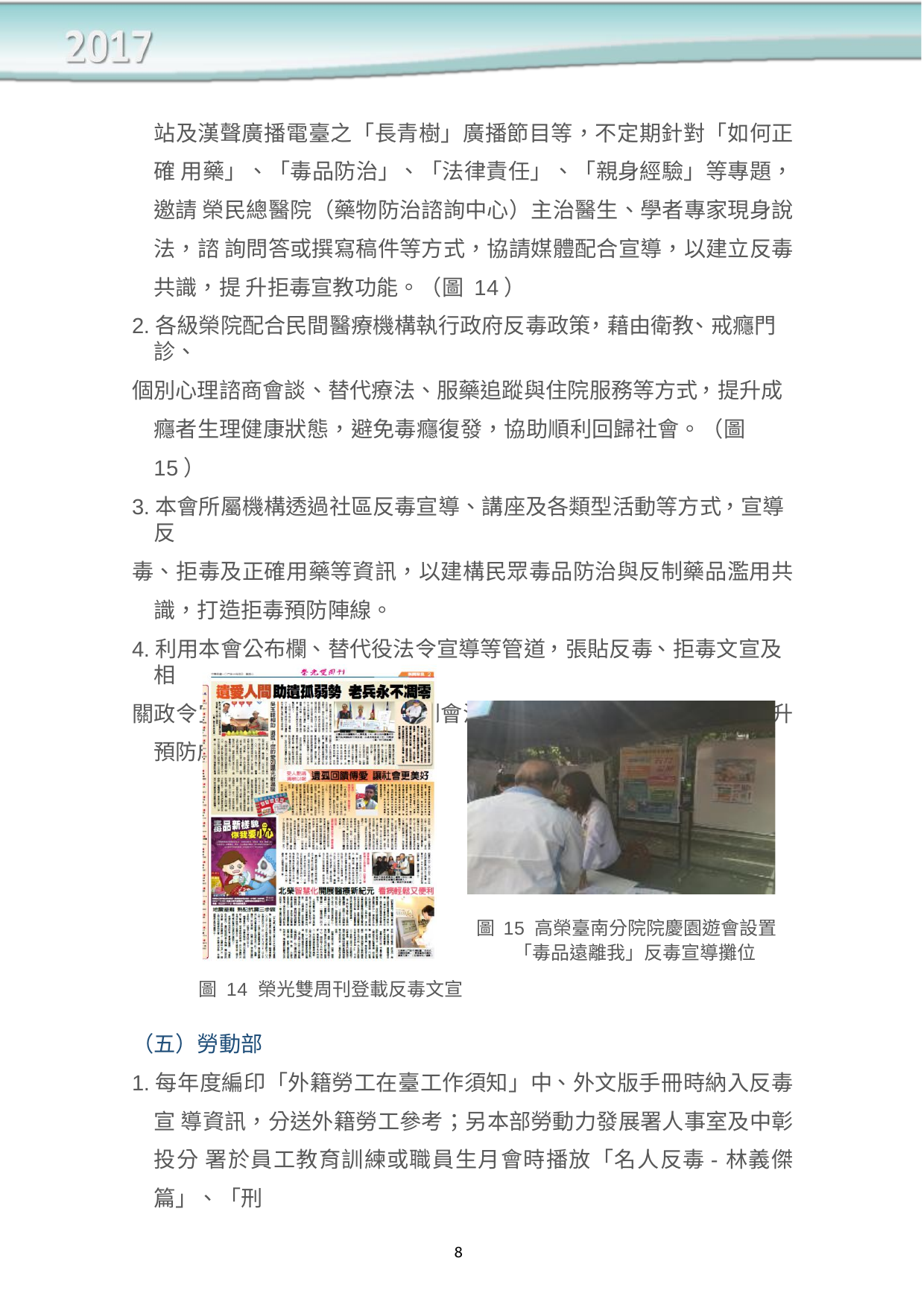

站及漢聲廣播電臺之「長青樹」廣播節目等，不定期針對「如何正確 用藥」、「毒品防治」、「法律責任」、「親身經驗」等專題，邀請 榮民總醫院（藥物防治諮詢中心）主治醫生、學者專家現身說法，諮 詢問答或撰寫稿件等方式，協請媒體配合宣導，以建立反毒共識，提 升拒毒宣教功能。（圖 14）
2.各級榮院配合民間醫療機構執行政府反毒政策，藉由衛教、戒癮門診、
個別心理諮商會談、替代療法、服藥追蹤與住院服務等方式，提升成 癮者生理健康狀態，避免毒癮復發，協助順利回歸社會。（圖 15）
3.本會所屬機構透過社區反毒宣導、講座及各類型活動等方式，宣導反
毒、拒毒及正確用藥等資訊，以建構民眾毒品防治與反制藥品濫用共 識，打造拒毒預防陣線。
4.利用本會公布欄、替代役法令宣導等管道，張貼反毒、拒毒文宣及相
關政令宣導，期使本會同仁與到會洽公民眾瞭解反毒相關資訊，提升 預防成效。

圖 15 高榮臺南分院院慶園遊會設置
「毒品遠離我」反毒宣導攤位
圖 14 榮光雙周刊登載反毒文宣

（五）勞動部
1.每年度編印「外籍勞工在臺工作須知」中、外文版手冊時納入反毒宣 導資訊，分送外籍勞工參考；另本部勞動力發展署人事室及中彰投分 署於員工教育訓練或職員生月會時播放「名人反毒-林義傑篇」、「刑

8